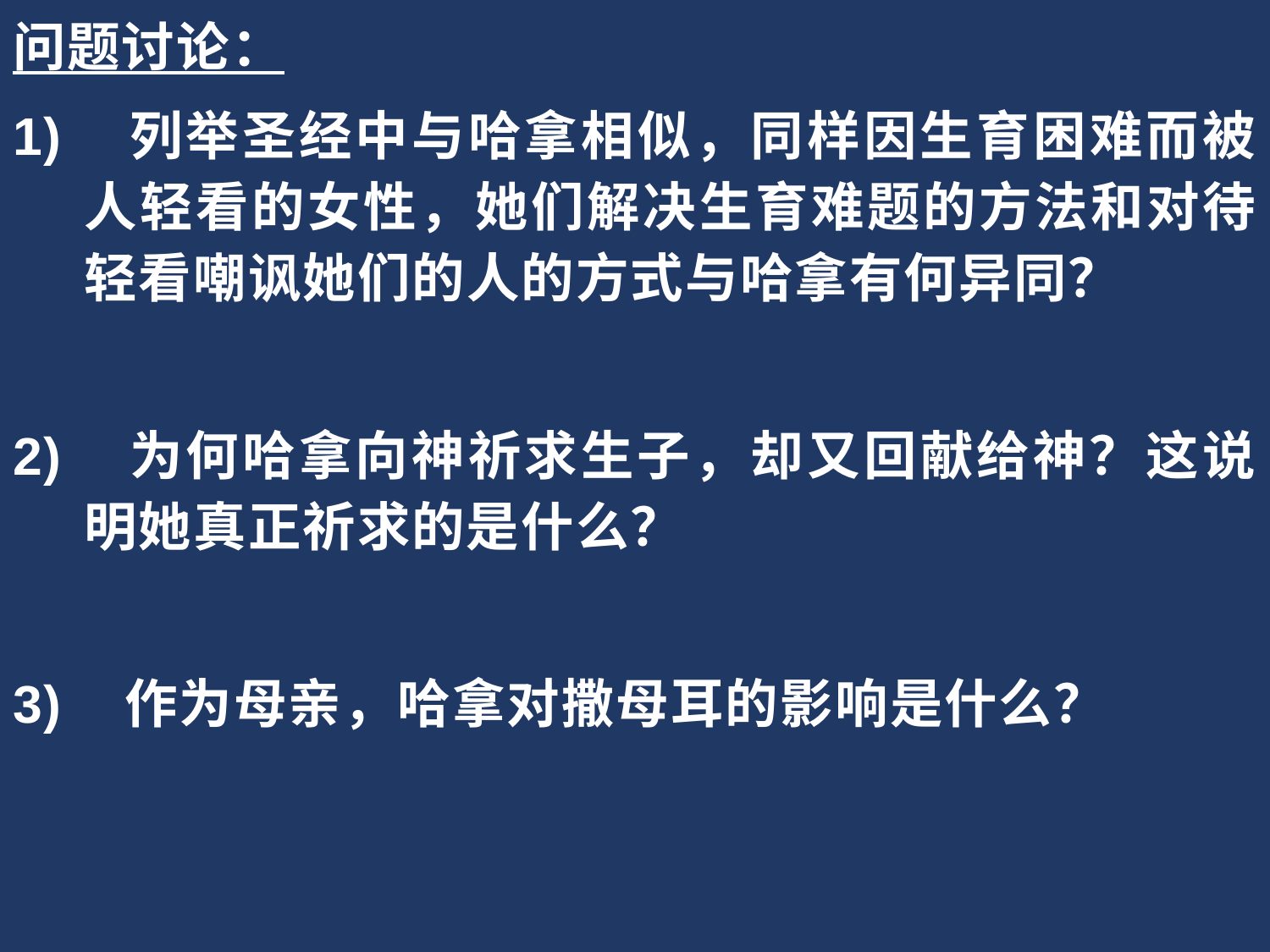

问题讨论：
  列举圣经中与哈拿相似，同样因生育困难而被人轻看的女性，她们解决生育难题的方法和对待轻看嘲讽她们的人的方式与哈拿有何异同？

  为何哈拿向神祈求生子，却又回献给神？这说明她真正祈求的是什么？

  作为母亲，哈拿对撒母耳的影响是什么？